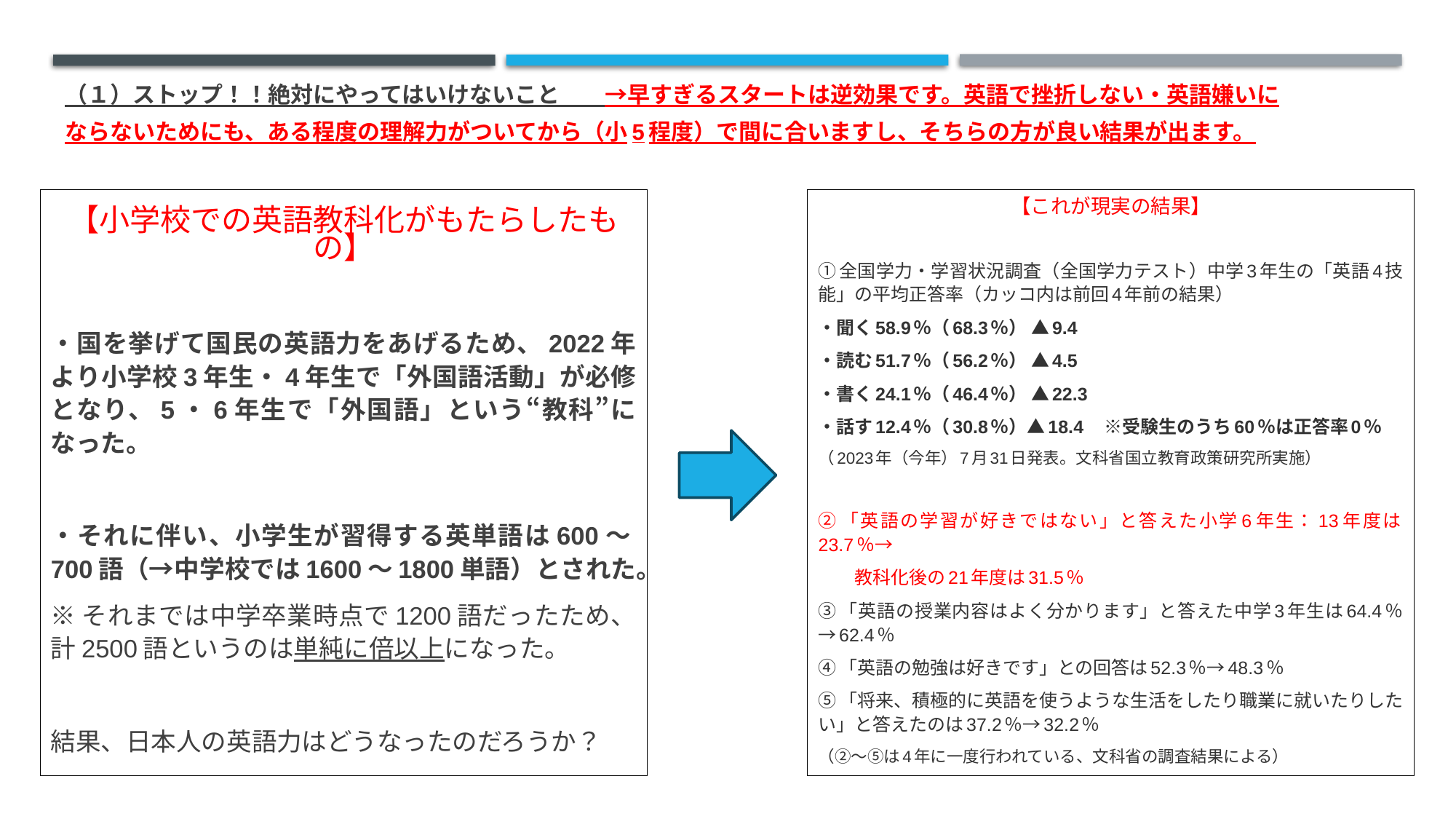

（１）ストップ！！絶対にやってはいけないこと　　→早すぎるスタートは逆効果です。英語で挫折しない・英語嫌いに
ならないためにも、ある程度の理解力がついてから（小5程度）で間に合いますし、そちらの方が良い結果が出ます。
【小学校での英語教科化がもたらしたもの】

・国を挙げて国民の英語力をあげるため、2022年より小学校3年生・4年生で「外国語活動」が必修となり、5・6年生で「外国語」という“教科”になった。

・それに伴い、小学生が習得する英単語は600～700語（→中学校では1600～1800単語）とされた。
※それまでは中学卒業時点で1200語だったため、計2500語というのは単純に倍以上になった。

結果、日本人の英語力はどうなったのだろうか？
【これが現実の結果】

①全国学力・学習状況調査（全国学力テスト）中学3年生の「英語4技能」の平均正答率（カッコ内は前回4年前の結果）
・聞く58.9％（68.3％） ▲9.4
・読む51.7％（56.2％） ▲4.5
・書く24.1％（46.4％） ▲22.3
・話す12.4％（30.8％）▲18.4　※受験生のうち60％は正答率0％
（2023年（今年）7月31日発表。文科省国立教育政策研究所実施）

②「英語の学習が好きではない」と答えた小学6年生：13年度は23.7％→
　　教科化後の21年度は31.5％
③「英語の授業内容はよく分かります」と答えた中学3年生は64.4％→62.4％
④「英語の勉強は好きです」との回答は52.3％→48.3％
⑤「将来、積極的に英語を使うような生活をしたり職業に就いたりしたい」と答えたのは37.2％→32.2％
（②～⑤は4年に一度行われている、文科省の調査結果による）